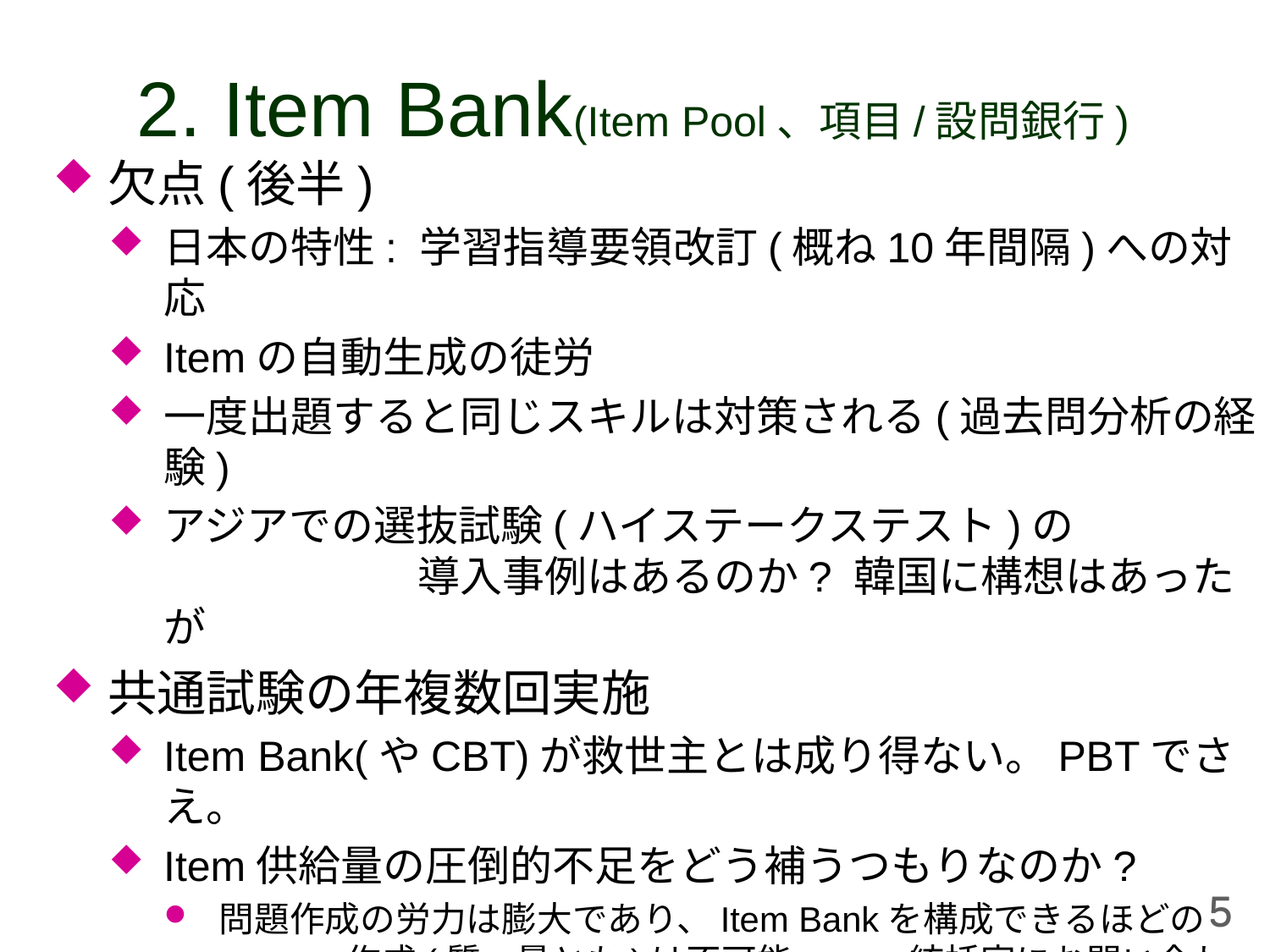

# 2. Item Bank(Item Pool、項目/設問銀行)
欠点(後半)
日本の特性: 学習指導要領改訂(概ね10年間隔)への対応
Itemの自動生成の徒労
一度出題すると同じスキルは対策される(過去問分析の経験)
アジアでの選抜試験(ハイステークステスト)の			導入事例はあるのか? 韓国に構想はあったが
共通試験の年複数回実施
Item Bank(やCBT)が救世主とは成り得ない。PBTでさえ。
Item供給量の圧倒的不足をどう補うつもりなのか?
問題作成の労力は膨大であり、Item Bankを構成できるほどの		作成(質・量とも)は不可能 ===> 統括官にお問い合わせを
日本で事前評価が可能か? 曝露を危惧しなくて良いのか?
道具立てが在っても、中身が無ければ機能しない・運用不可
5
5